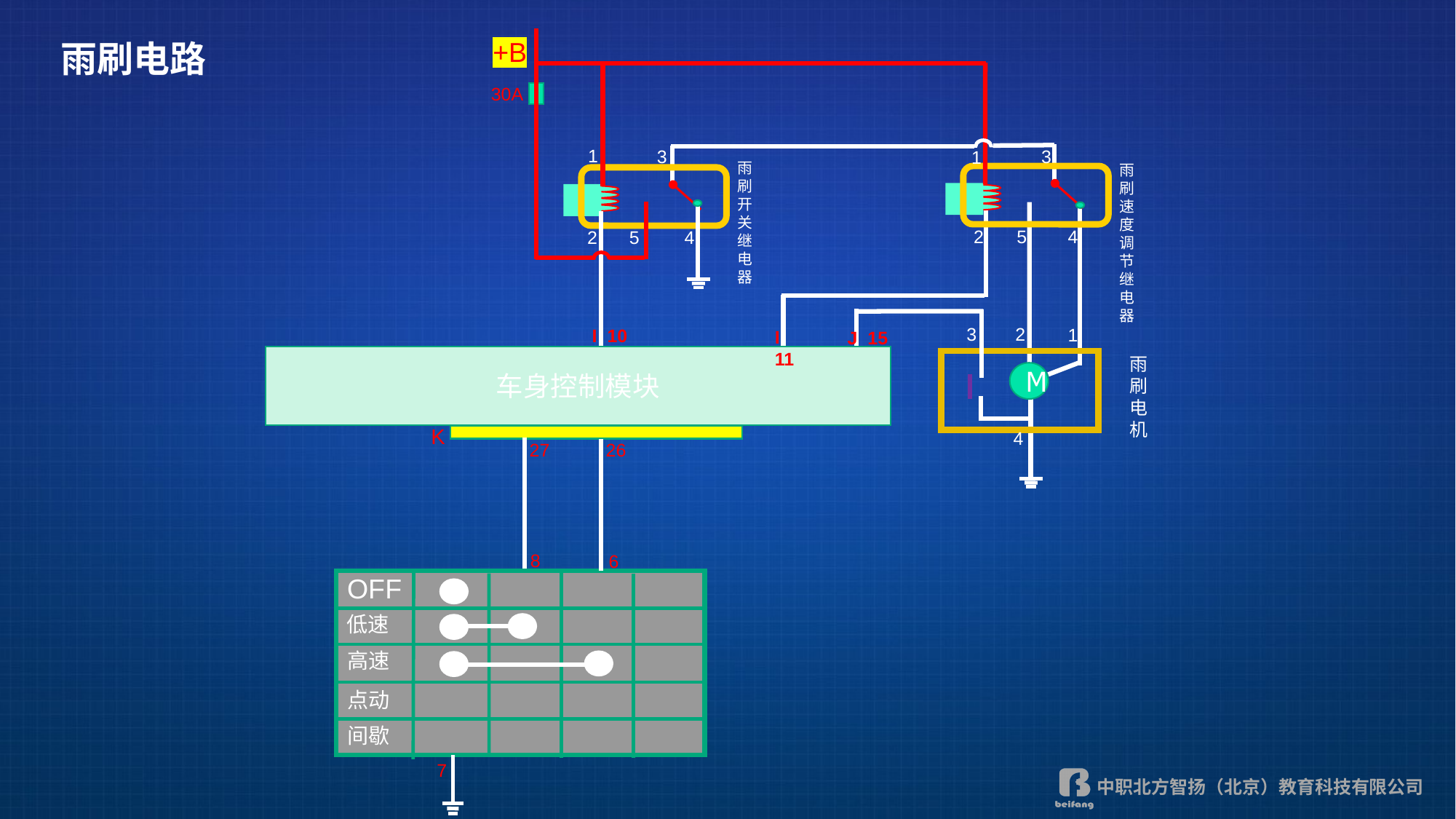

+B
雨刷电路
30A

1

3
3
1
雨刷开关继电器
雨刷速度调节继电器

2
5
4
2
5
4

3
2
 1
I  10
I  11
J  15
车身控制模块
雨刷电机

M
K
4

27
26
8
6
OFF

低速

高速

点动
间歇
7